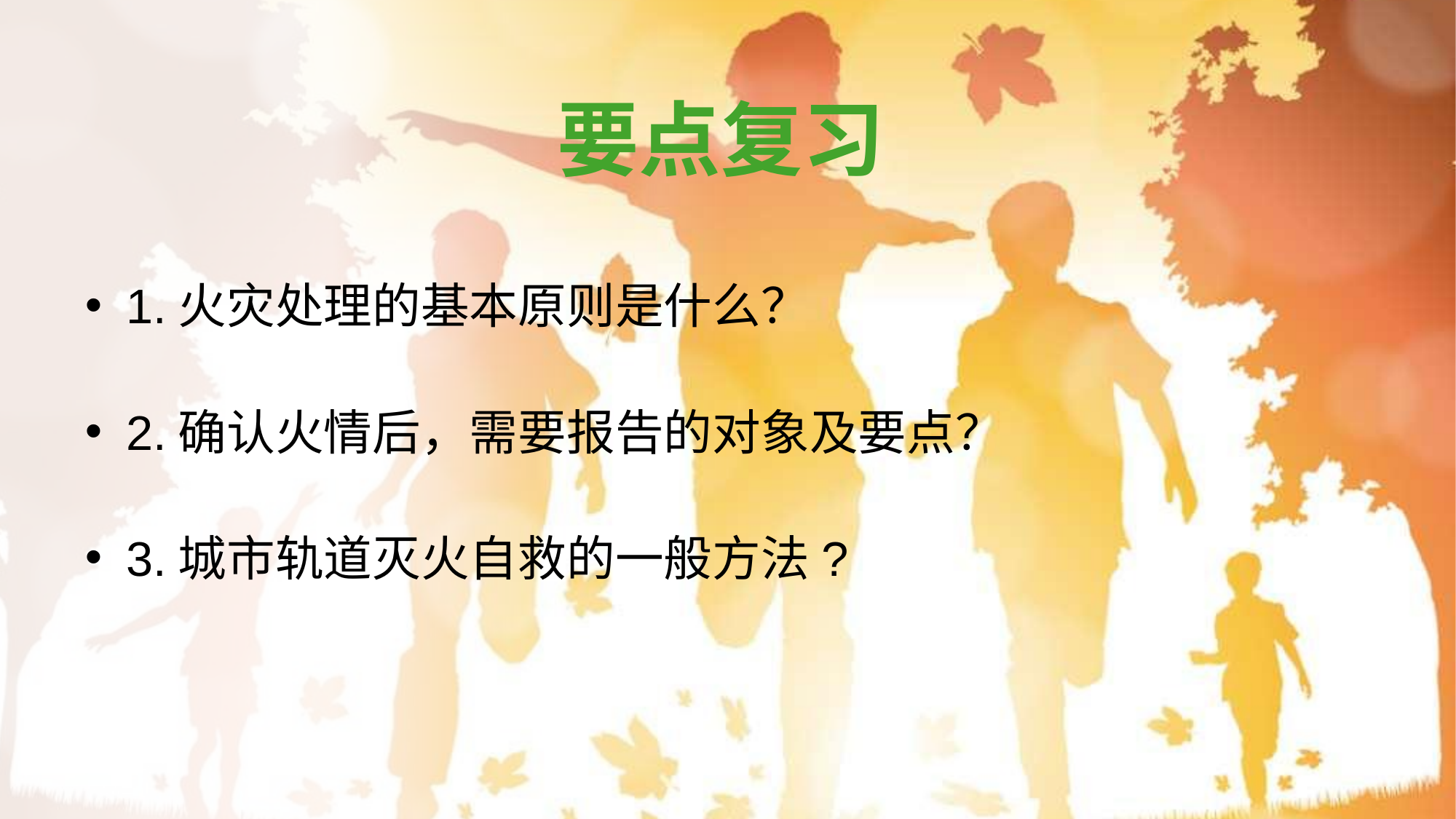

# 要点复习
1.火灾处理的基本原则是什么？
2.确认火情后，需要报告的对象及要点？
3.城市轨道灭火自救的一般方法?